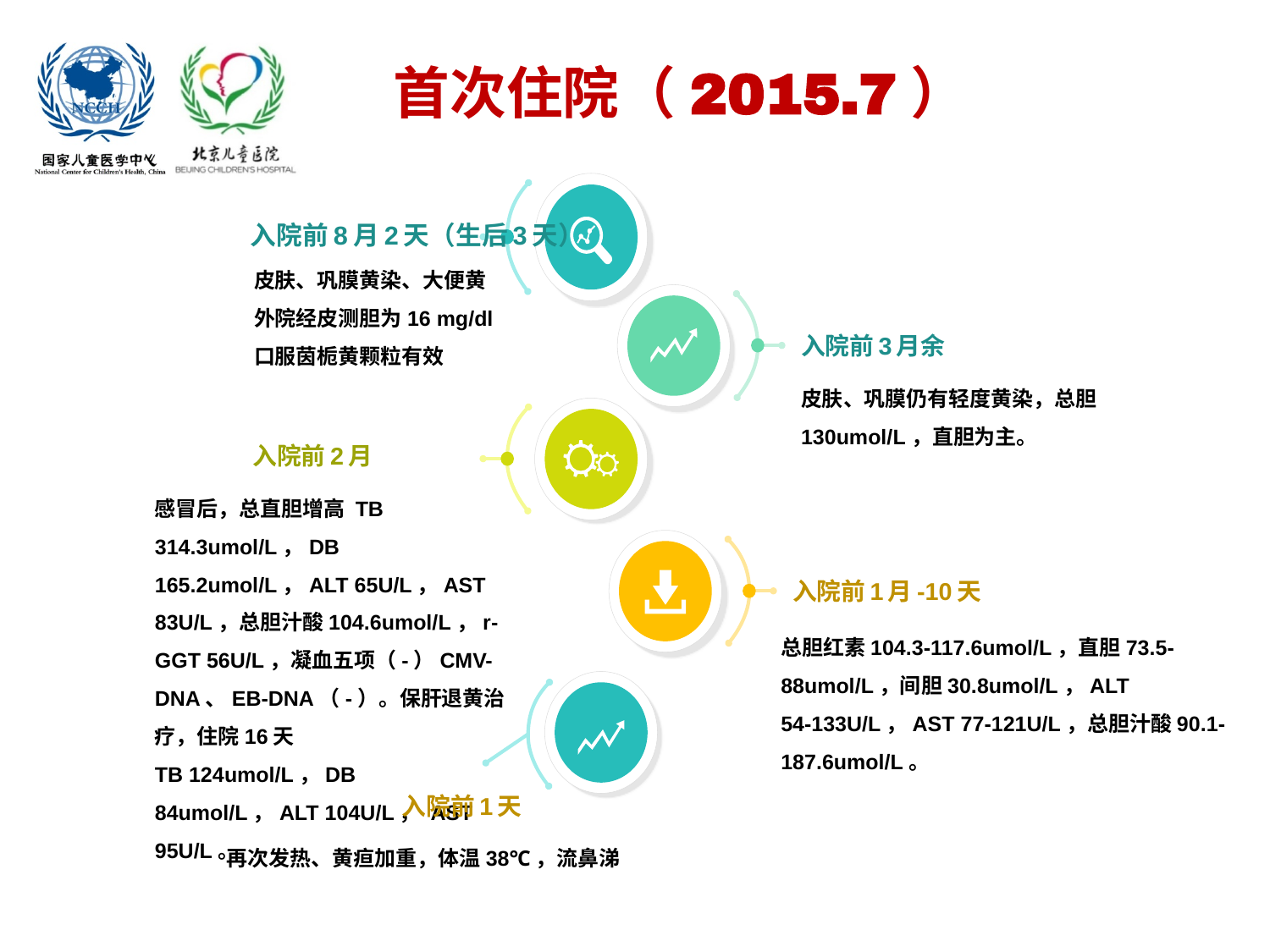

# 首次住院（2015.7）

入院前8月2天（生后3天）

皮肤、巩膜黄染、大便黄
外院经皮测胆为16 mg/dl
口服茵栀黄颗粒有效

入院前3月余

皮肤、巩膜仍有轻度黄染，总胆130umol/L，直胆为主。

入院前2月

感冒后，总直胆增高 TB 314.3umol/L，DB 165.2umol/L，ALT 65U/L，AST 83U/L，总胆汁酸104.6umol/L，r-GGT 56U/L，凝血五项（-）CMV-DNA、EB-DNA（-）。保肝退黄治疗，住院16天
TB 124umol/L，DB 84umol/L，ALT 104U/L， AST 95U/L。

入院前1月-10天

总胆红素104.3-117.6umol/L，直胆73.5-88umol/L，间胆30.8umol/L，ALT 54-133U/L，AST 77-121U/L，总胆汁酸90.1-187.6umol/L。

入院前1天
再次发热、黄疸加重，体温38℃，流鼻涕